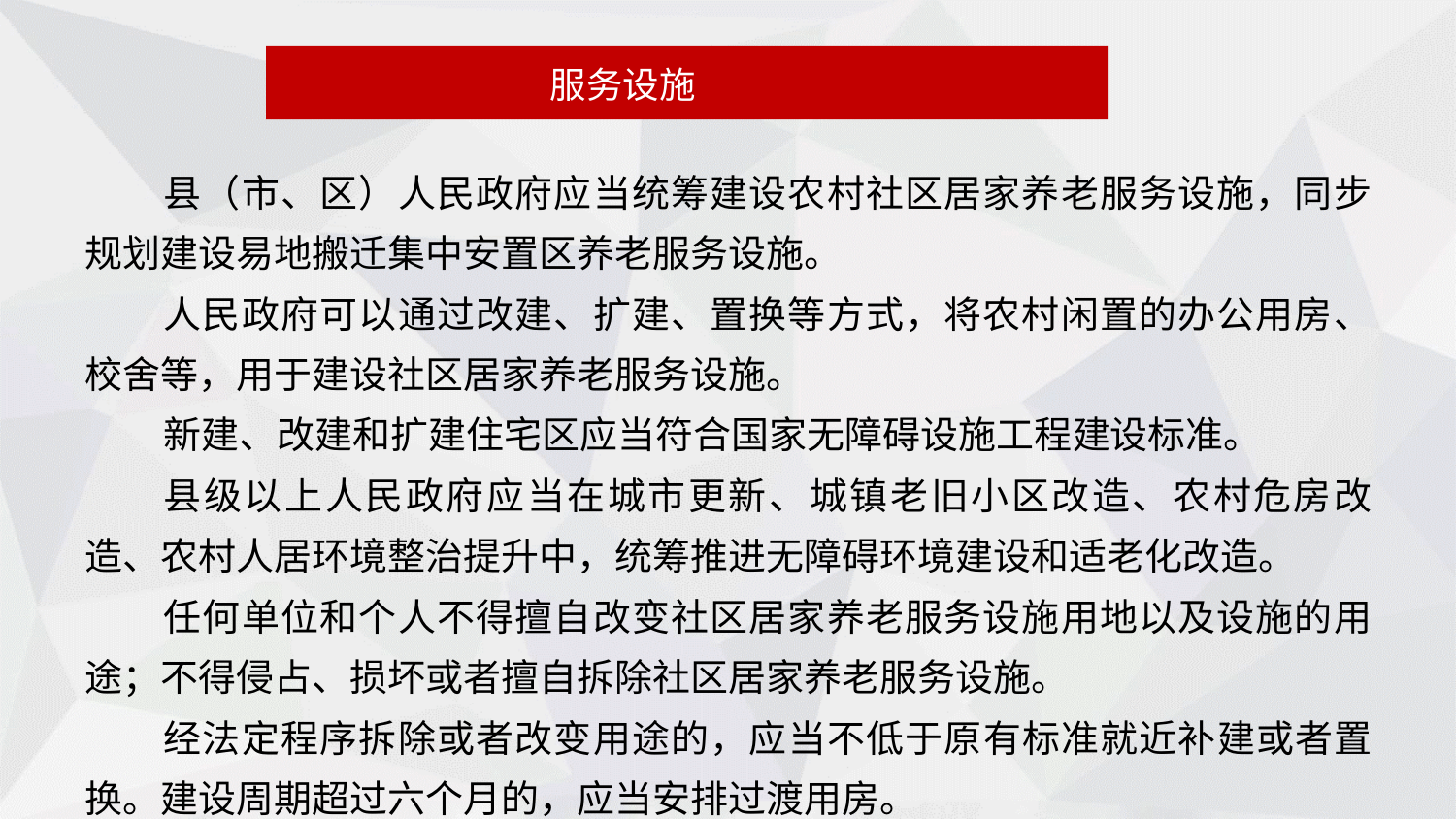

服务设施
县（市、区）人民政府应当统筹建设农村社区居家养老服务设施，同步规划建设易地搬迁集中安置区养老服务设施。
人民政府可以通过改建、扩建、置换等方式，将农村闲置的办公用房、校舍等，用于建设社区居家养老服务设施。
新建、改建和扩建住宅区应当符合国家无障碍设施工程建设标准。
县级以上人民政府应当在城市更新、城镇老旧小区改造、农村危房改造、农村人居环境整治提升中，统筹推进无障碍环境建设和适老化改造。
任何单位和个人不得擅自改变社区居家养老服务设施用地以及设施的用途；不得侵占、损坏或者擅自拆除社区居家养老服务设施。
经法定程序拆除或者改变用途的，应当不低于原有标准就近补建或者置换。建设周期超过六个月的，应当安排过渡用房。